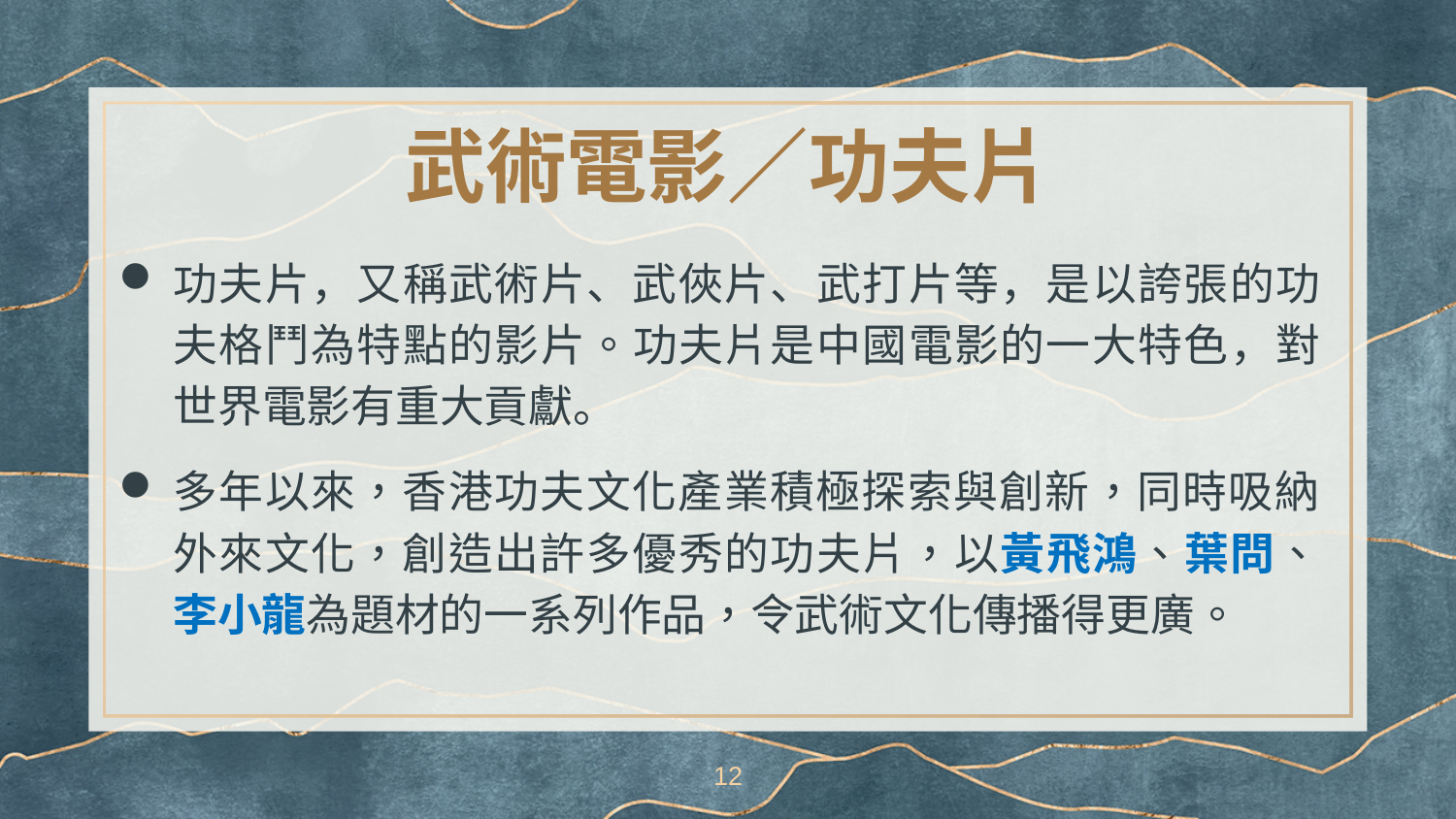

# 武術電影／功夫片
功夫片，又稱武術片、武俠片、武打片等，是以誇張的功夫格鬥為特點的影片。功夫片是中國電影的一大特色，對世界電影有重大貢獻。
多年以來，香港功夫文化產業積極探索與創新，同時吸納外來文化，創造出許多優秀的功夫片，以黃飛鴻、葉問、李小龍為題材的一系列作品，令武術文化傳播得更廣。
12